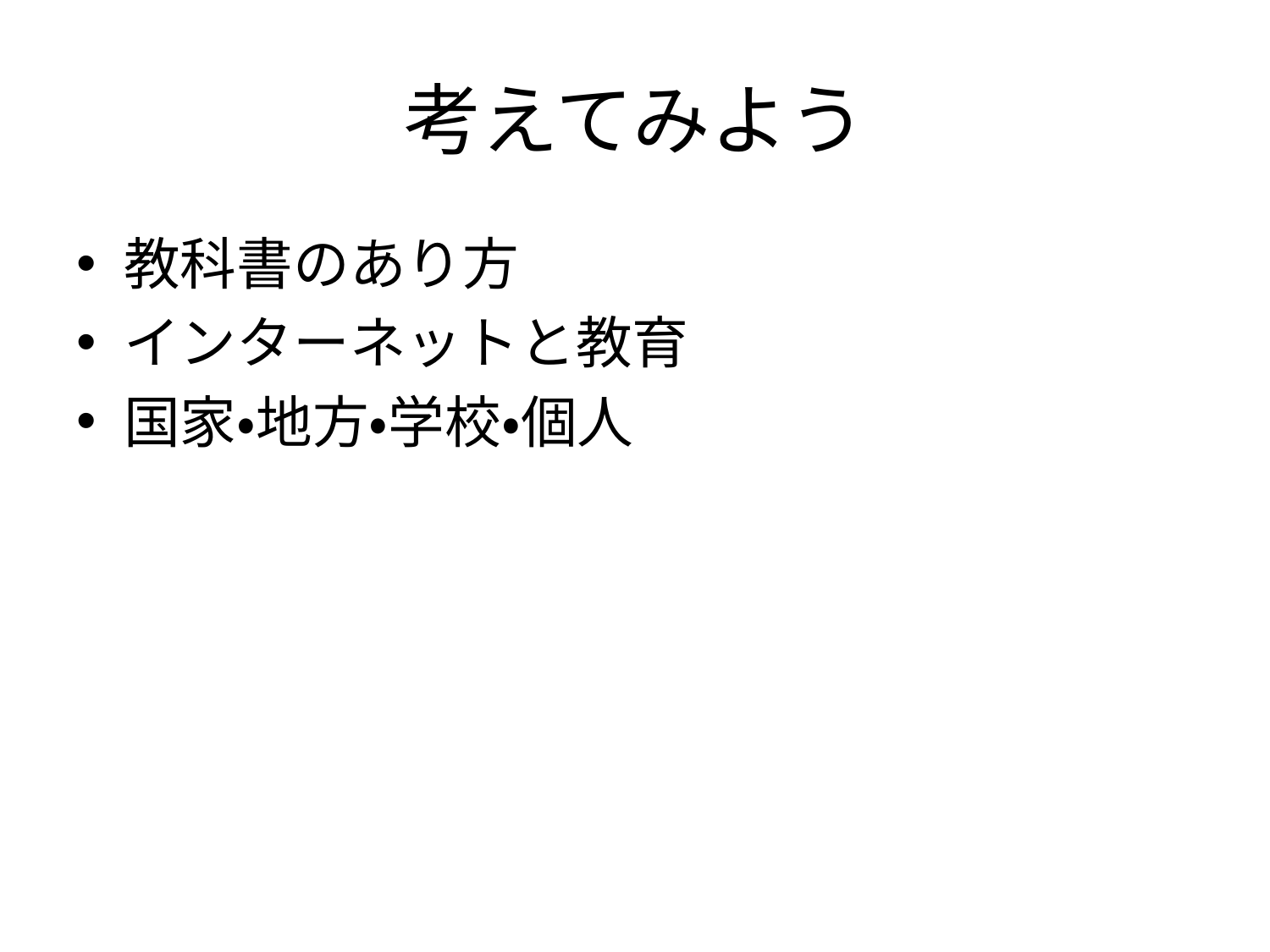

# 考えてみよう
教科書のあり方
インターネットと教育
国家・地方・学校・個人